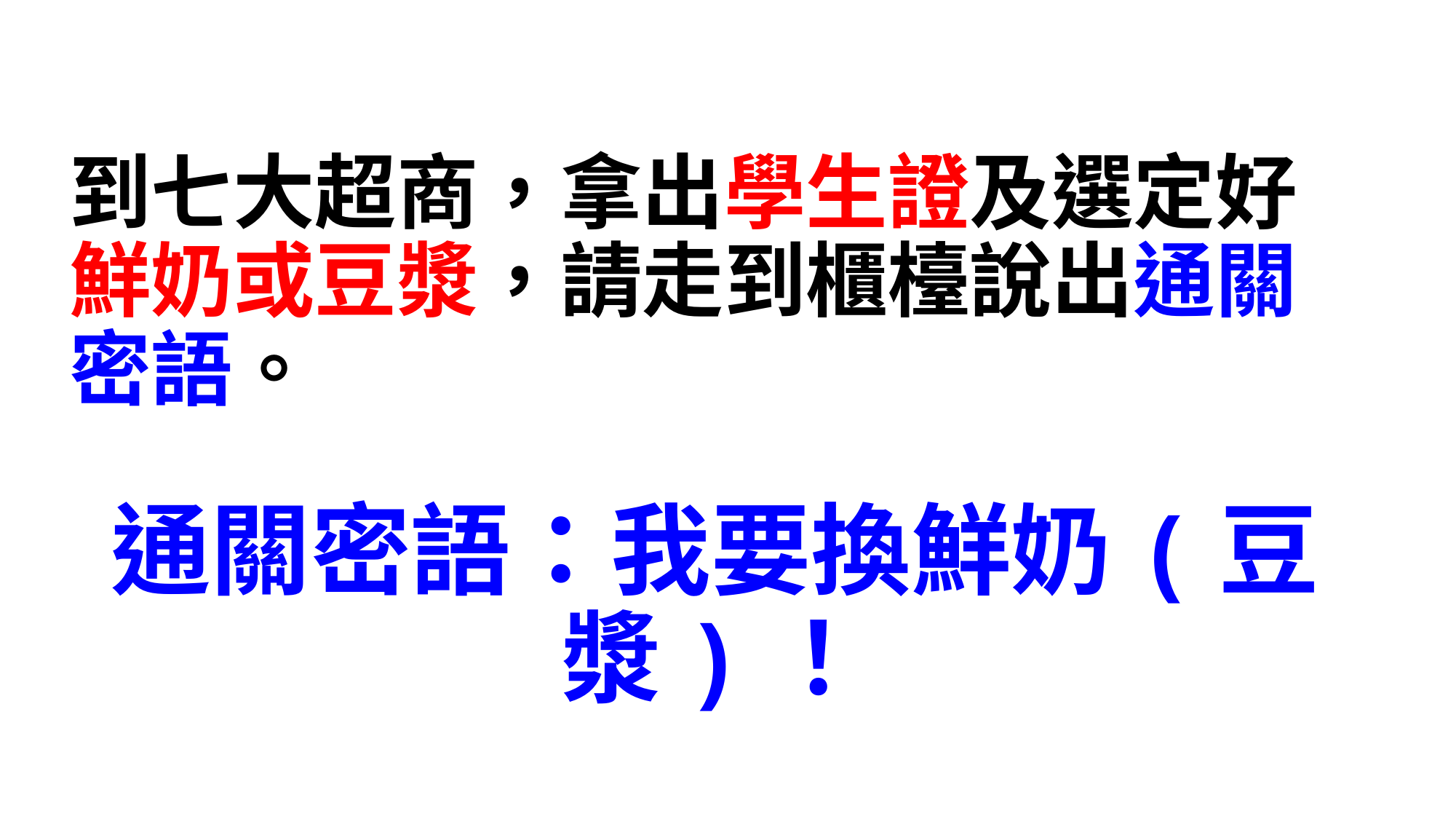

到七大超商，拿出學生證及選定好鮮奶或豆漿，請走到櫃檯說出通關密語。
# 通關密語：我要換鮮奶(豆漿)！